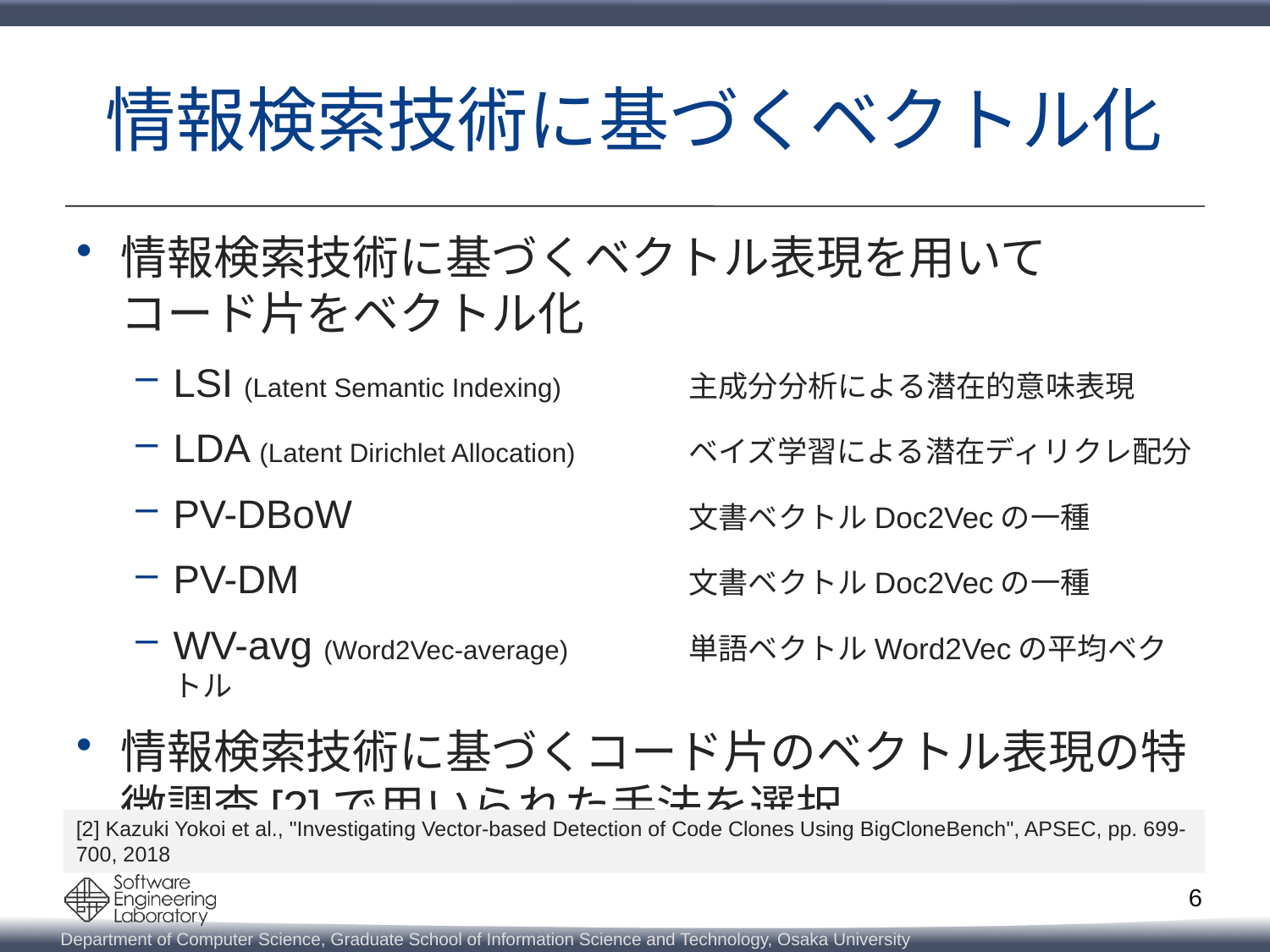

# 情報検索技術に基づくベクトル化
情報検索技術に基づくベクトル表現を用いて
コード片をベクトル化
LSI (Latent Semantic Indexing)	主成分分析による潜在的意味表現
LDA (Latent Dirichlet Allocation)	ベイズ学習による潜在ディリクレ配分
PV-DBoW	文書ベクトルDoc2Vecの一種
PV-DM	文書ベクトルDoc2Vecの一種
WV-avg (Word2Vec-average)	単語ベクトルWord2Vecの平均ベクトル
情報検索技術に基づくコード片のベクトル表現の特徴調査[2]で用いられた手法を選択
[2] Kazuki Yokoi et al., "Investigating Vector-based Detection of Code Clones Using BigCloneBench", APSEC, pp. 699-700, 2018
6